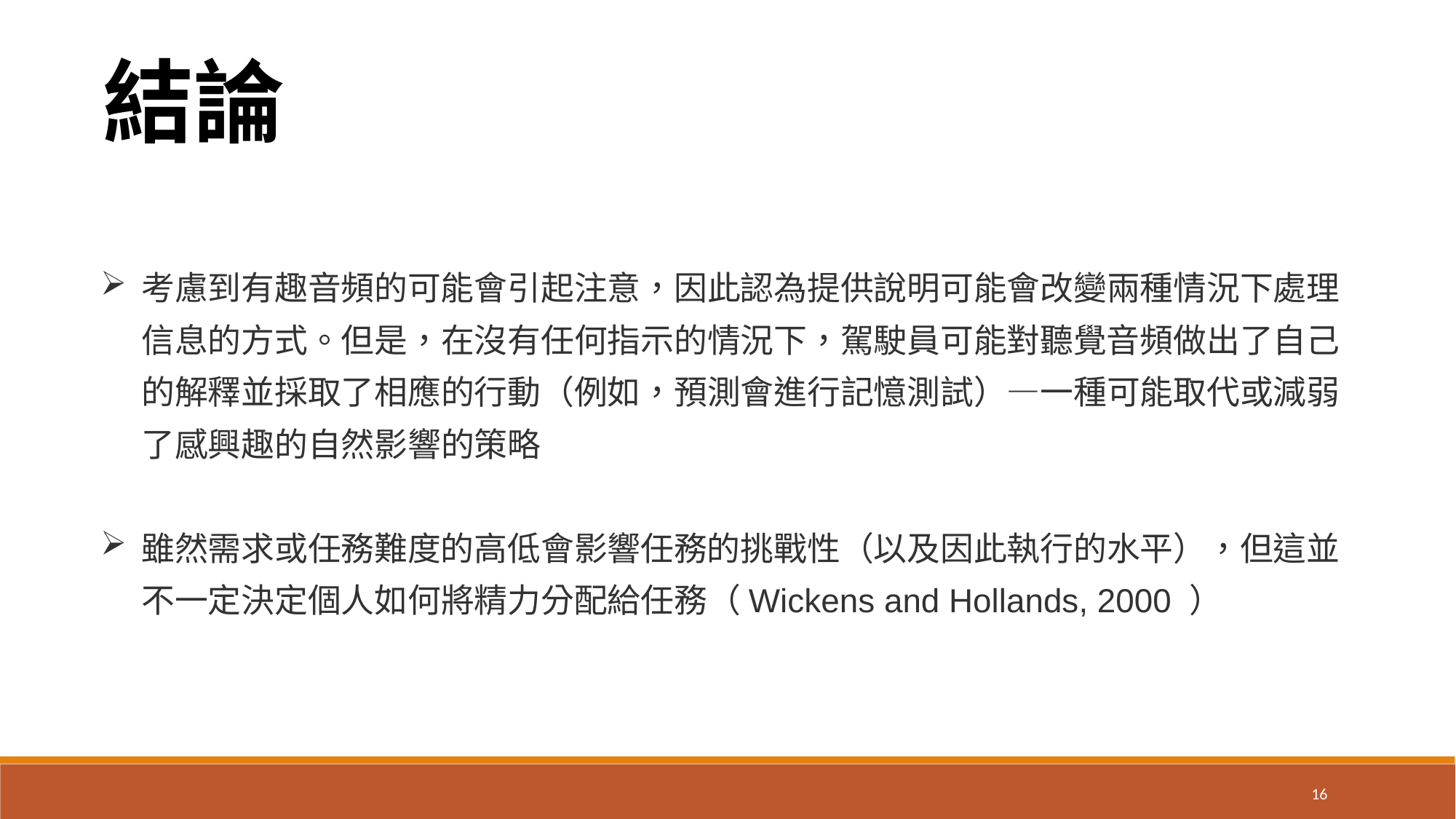

結論
考慮到有趣音頻的可能會引起注意，因此認為提供說明可能會改變兩種情況下處理信息的方式。但是，在沒有任何指示的情況下，駕駛員可能對聽覺音頻做出了自己的解釋並採取了相應的行動（例如，預測會進行記憶測試）—一種可能取代或減弱了感興趣的自然影響的策略

雖然需求或任務難度的高低會影響任務的挑戰性（以及因此執行的水平），但這並不一定決定個人如何將精力分配給任務（Wickens and Hollands, 2000 ）
16